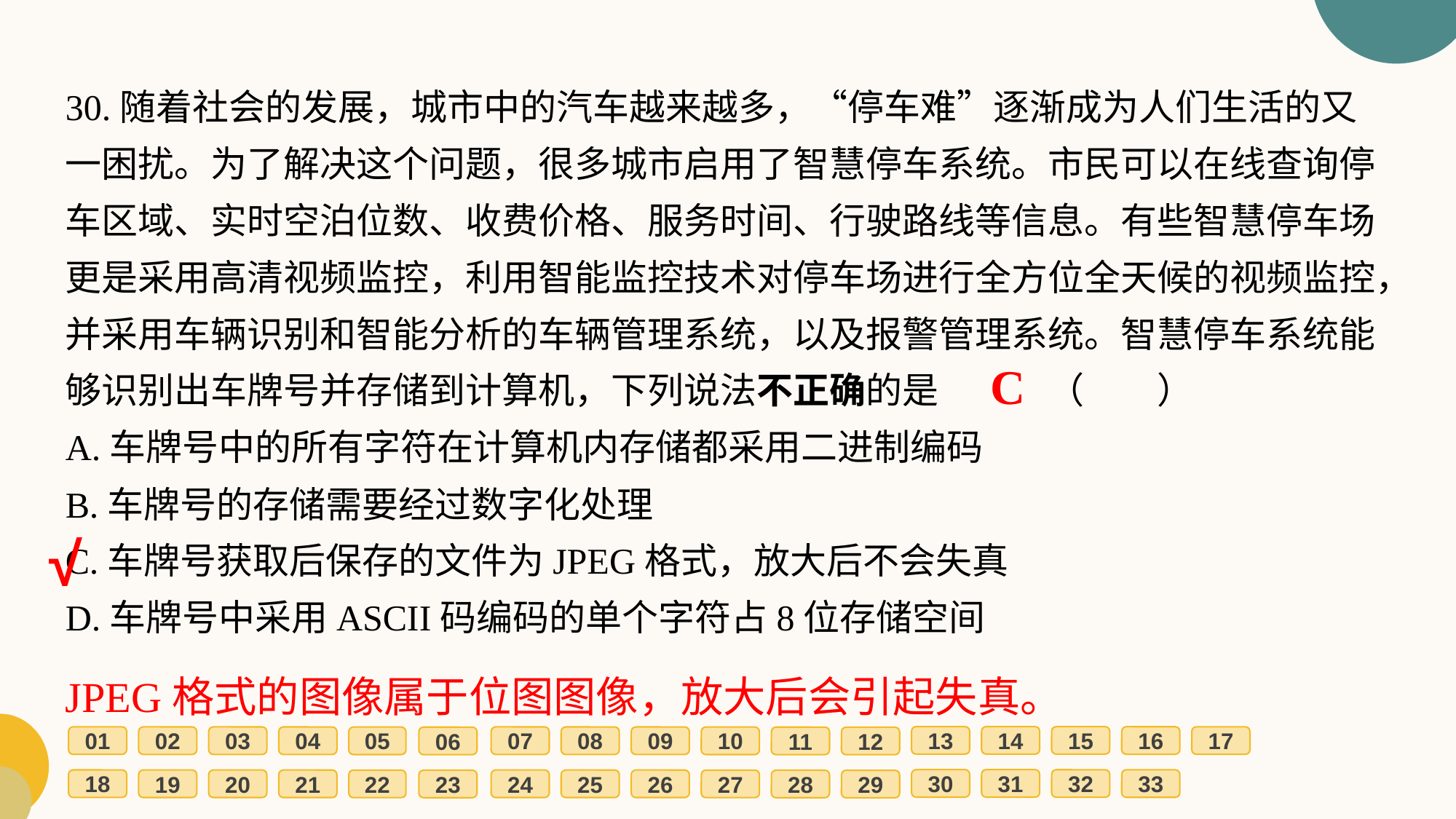

30.随着社会的发展，城市中的汽车越来越多，“停车难”逐渐成为人们生活的又一困扰。为了解决这个问题，很多城市启用了智慧停车系统。市民可以在线查询停车区域、实时空泊位数、收费价格、服务时间、行驶路线等信息。有些智慧停车场更是采用高清视频监控，利用智能监控技术对停车场进行全方位全天候的视频监控，并采用车辆识别和智能分析的车辆管理系统，以及报警管理系统。智慧停车系统能够识别出车牌号并存储到计算机，下列说法不正确的是	（　　）
A.车牌号中的所有字符在计算机内存储都采用二进制编码
B.车牌号的存储需要经过数字化处理
C.车牌号获取后保存的文件为JPEG格式，放大后不会失真
D.车牌号中采用ASCII码编码的单个字符占8位存储空间
C
√
JPEG格式的图像属于位图图像，放大后会引起失真。